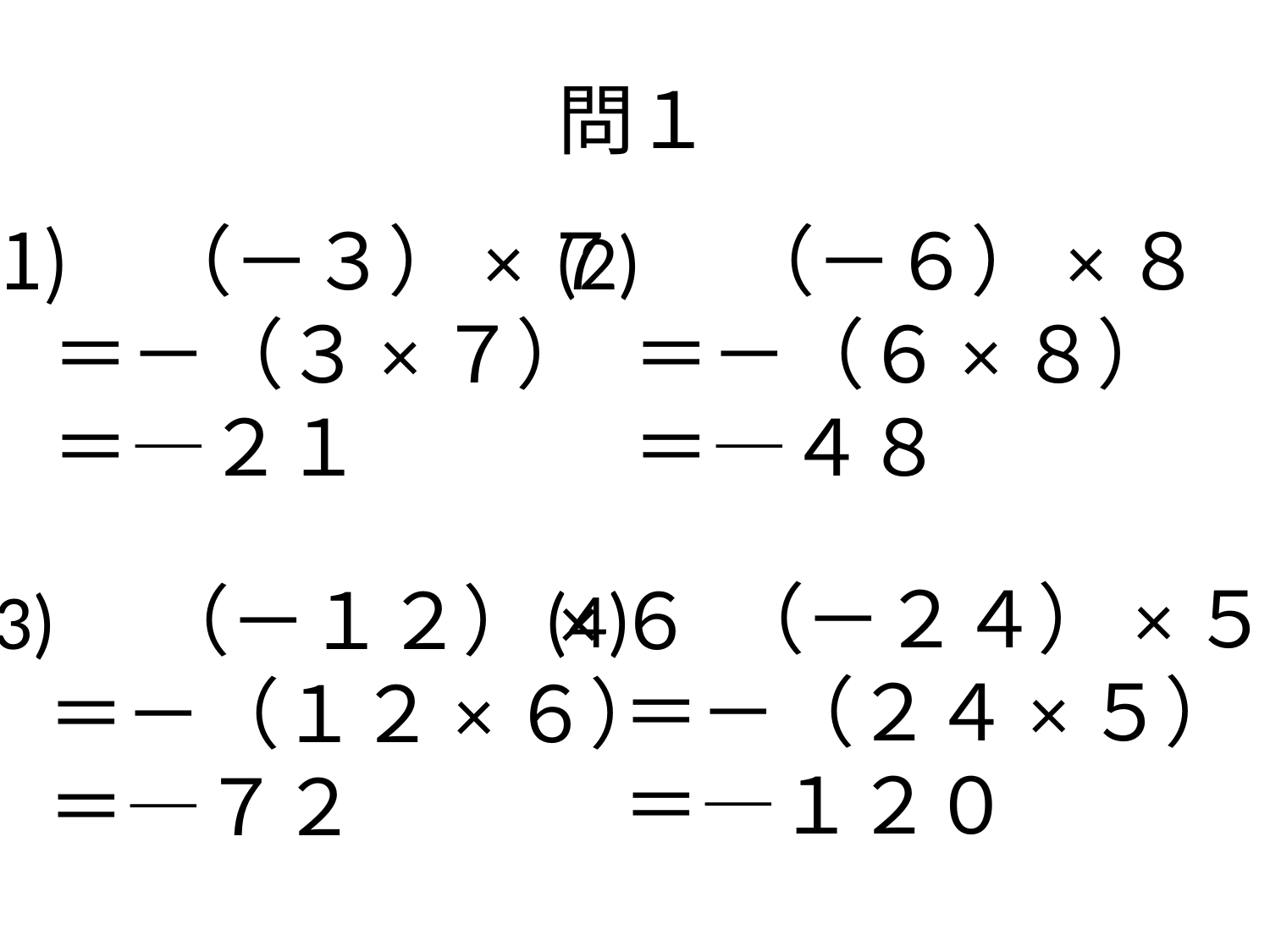

# 問１
　（－３）×７
　＝－（３×７）
　＝―２１
(2)　（－６）×８
　＝－（６×８）
　＝―４８
(4)　（－２４）×５
　＝－（２４×５）
　＝―１２０
(3)　（－１２）×６
　＝－（１２×６）
　＝―７２